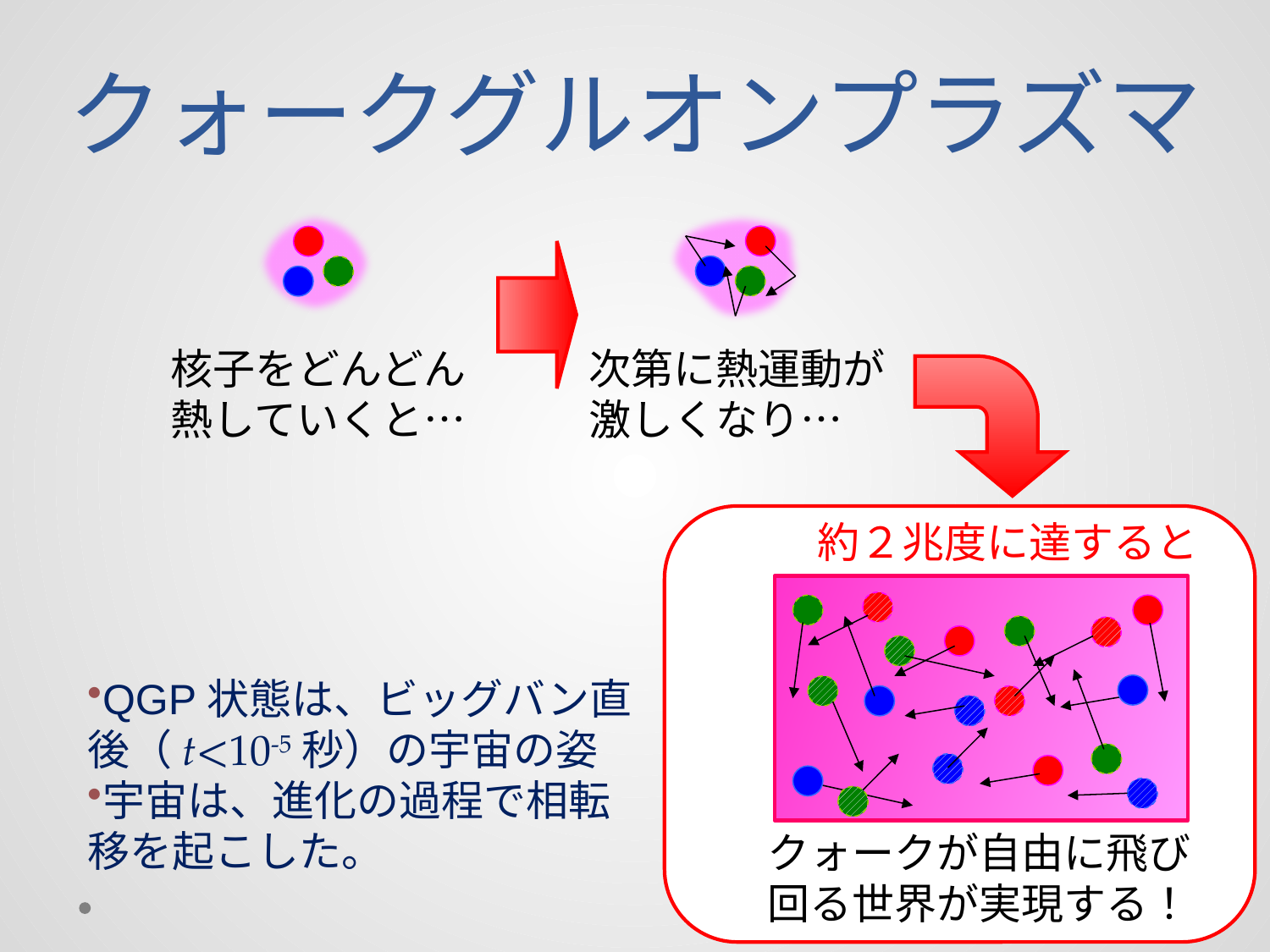

# クォークグルオンプラズマ

核子をどんどん熱していくと…
次第に熱運動が激しくなり…

約２兆度に達すると

QGP状態は、ビッグバン直後（t<10-5秒）の宇宙の姿
宇宙は、進化の過程で相転移を起こした。

クォークが自由に飛び回る世界が実現する！